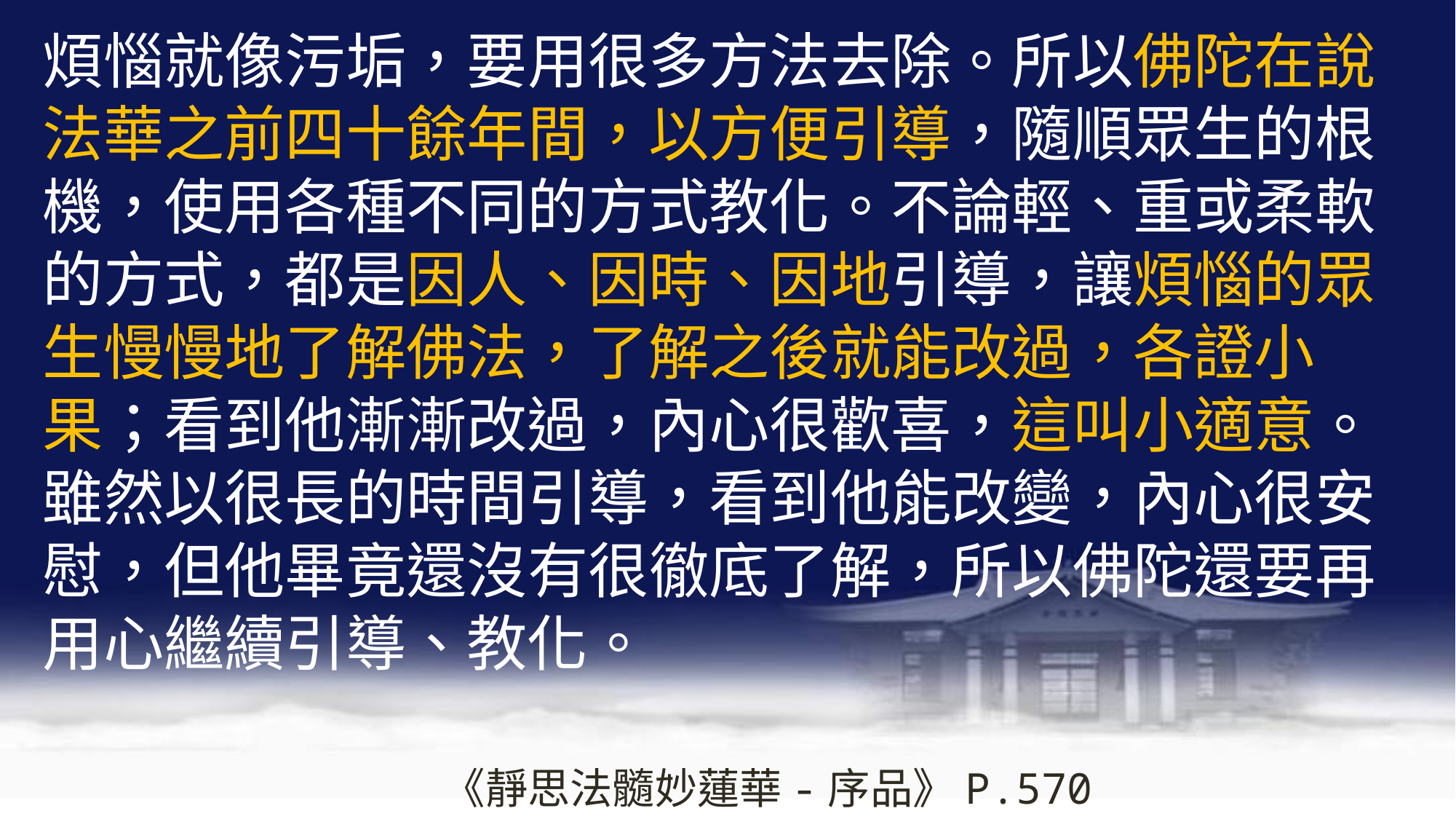

煩惱就像污垢，要用很多方法去除。所以佛陀在說法華之前四十餘年間，以方便引導，隨順眾生的根機，使用各種不同的方式教化。不論輕、重或柔軟的方式，都是因人、因時、因地引導，讓煩惱的眾生慢慢地了解佛法，了解之後就能改過，各證小果；看到他漸漸改過，內心很歡喜，這叫小適意。雖然以很長的時間引導，看到他能改變，內心很安慰，但他畢竟還沒有很徹底了解，所以佛陀還要再用心繼續引導、教化。
《靜思法髓妙蓮華-序品》P.570